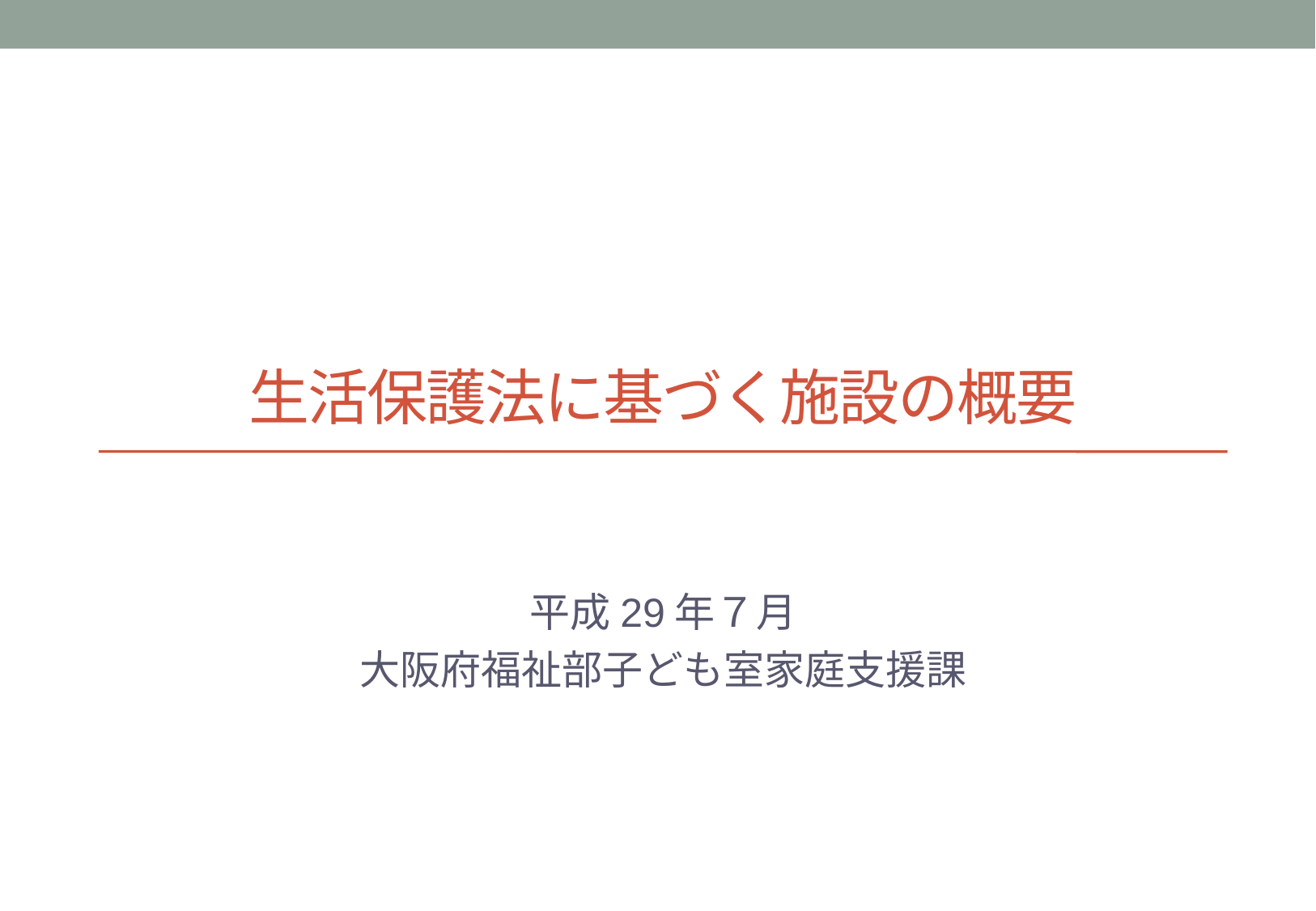

# 生活保護法に基づく施設の概要
平成29年７月
大阪府福祉部子ども室家庭支援課